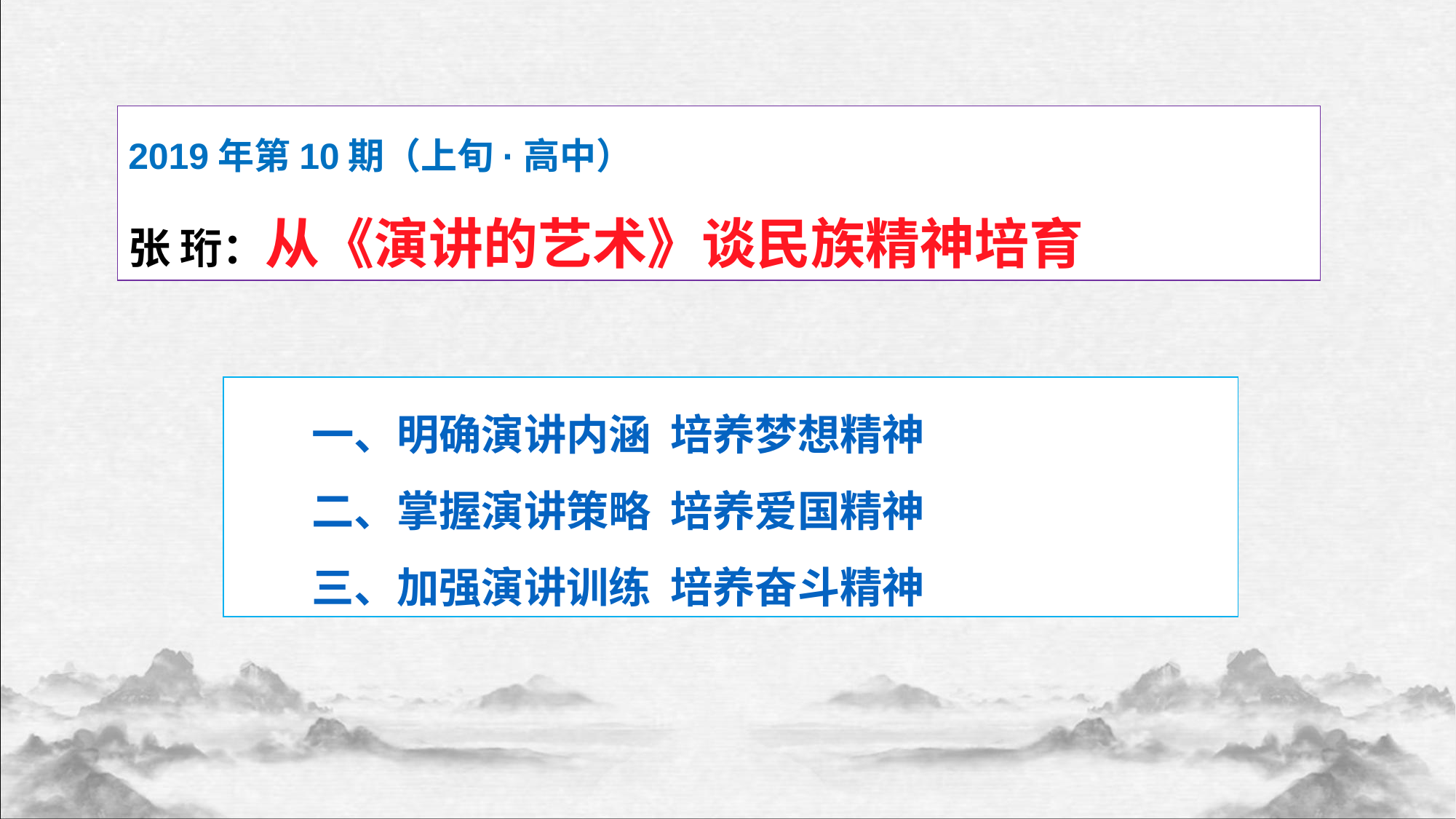

2019年第10期（上旬·高中）
张 珩：从《演讲的艺术》谈民族精神培育
       一、明确演讲内涵  培养梦想精神
       二、掌握演讲策略  培养爱国精神
       三、加强演讲训练  培养奋斗精神